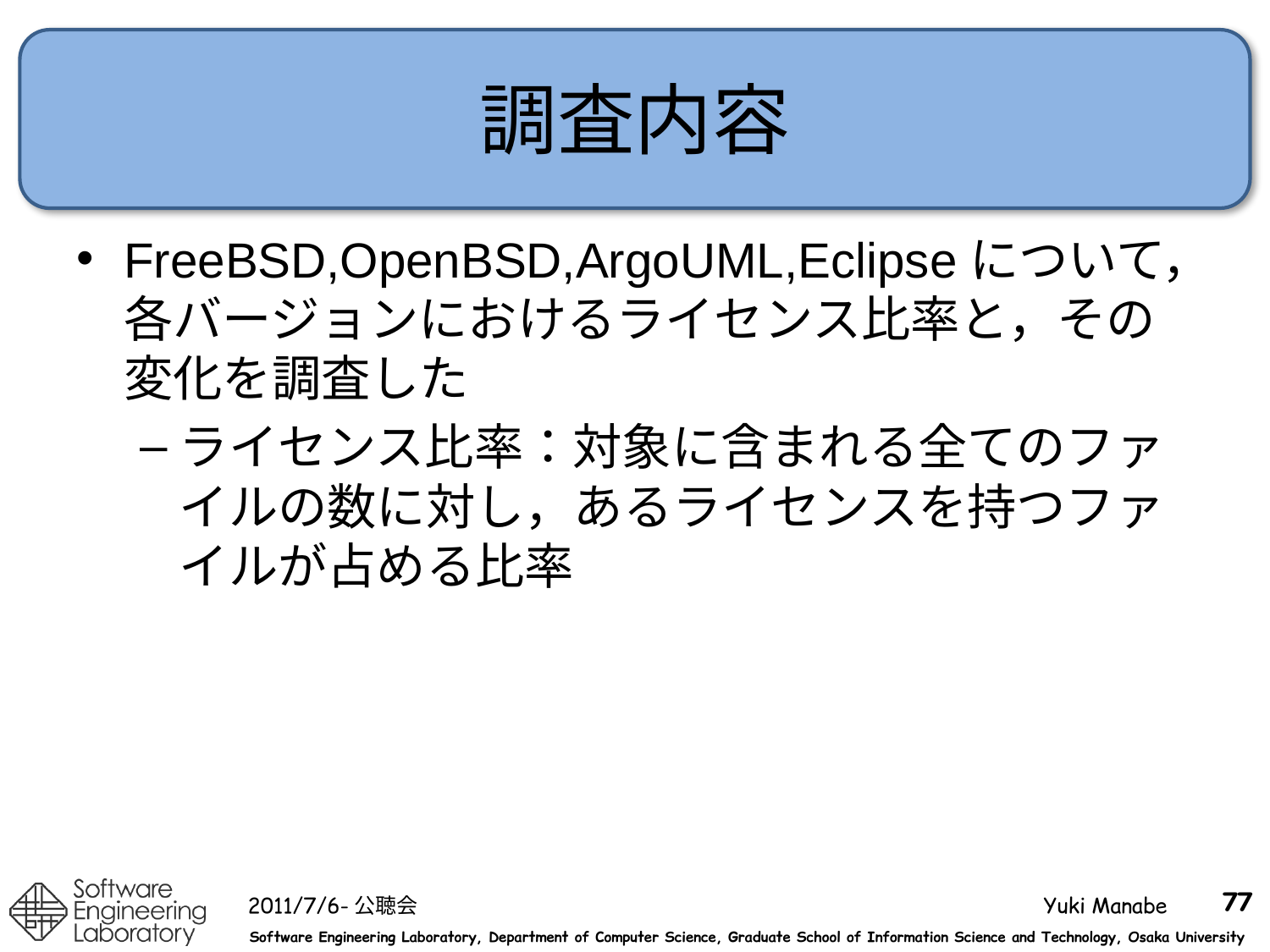

# 調査内容
FreeBSD,OpenBSD,ArgoUML,Eclipseについて，各バージョンにおけるライセンス比率と，その変化を調査した
ライセンス比率：対象に含まれる全てのファイルの数に対し，あるライセンスを持つファイルが占める比率
77
2011/7/6-公聴会
Yuki Manabe